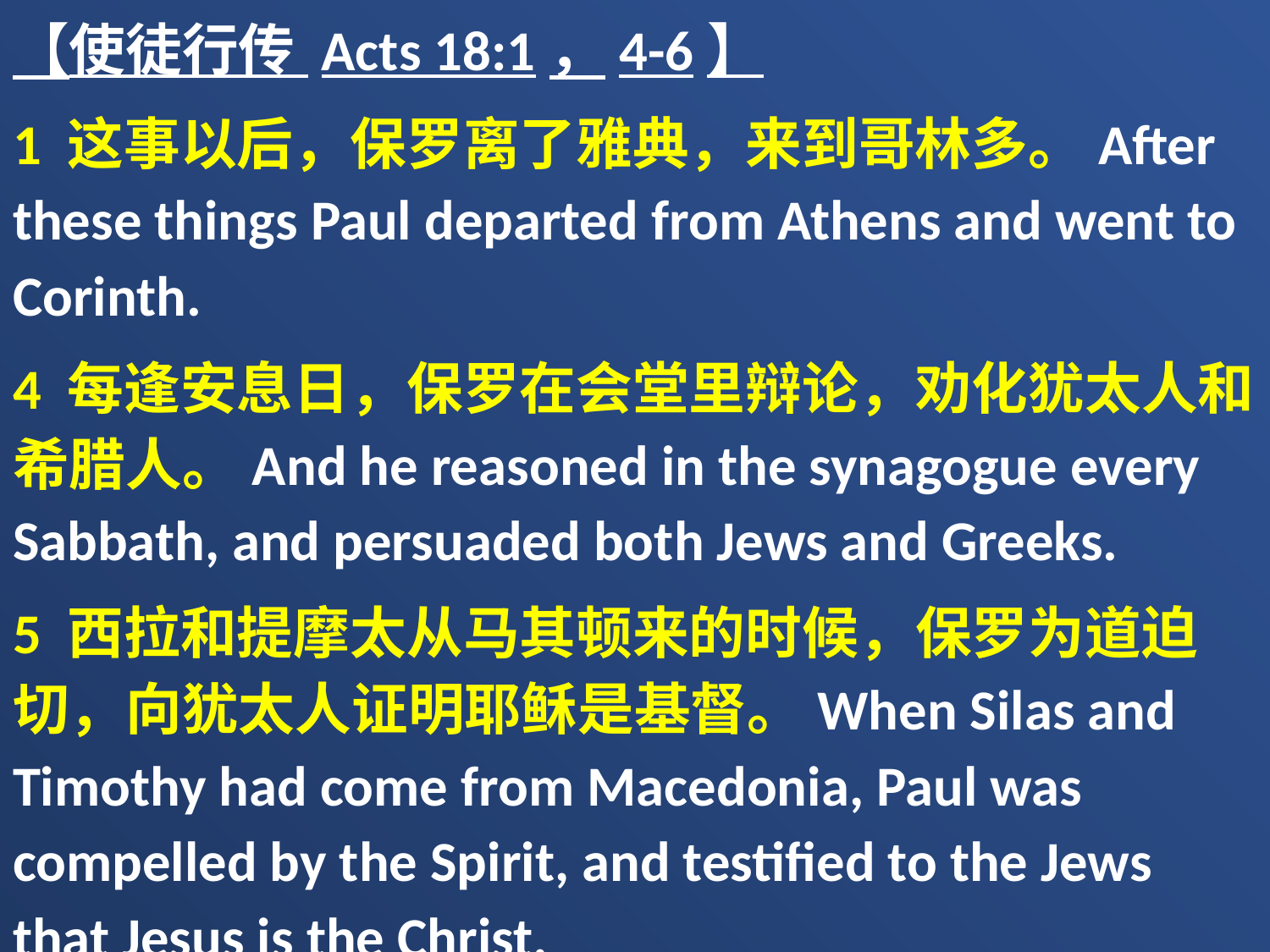

【使徒行传 Acts 18:1，4-6】
1 这事以后，保罗离了雅典，来到哥林多。After these things Paul departed from Athens and went to Corinth.
4 每逢安息日，保罗在会堂里辩论，劝化犹太人和希腊人。And he reasoned in the synagogue every Sabbath, and persuaded both Jews and Greeks.
5 西拉和提摩太从马其顿来的时候，保罗为道迫切，向犹太人证明耶稣是基督。When Silas and Timothy had come from Macedonia, Paul was compelled by the Spirit, and testified to the Jews that Jesus is the Christ.
6 他们既抗拒、毁谤，保罗就抖着衣裳，说：“你们的罪归到你们自己头上（“罪”原文作“血”），与我无干（原文作“我却干净”）。从今以后，我要往外邦人那里去。”
But when they opposed him and blasphemed, he shook his garments and said to them, “Your blood be upon your own heads; I am clean. From now on I will go to the Gentiles.”